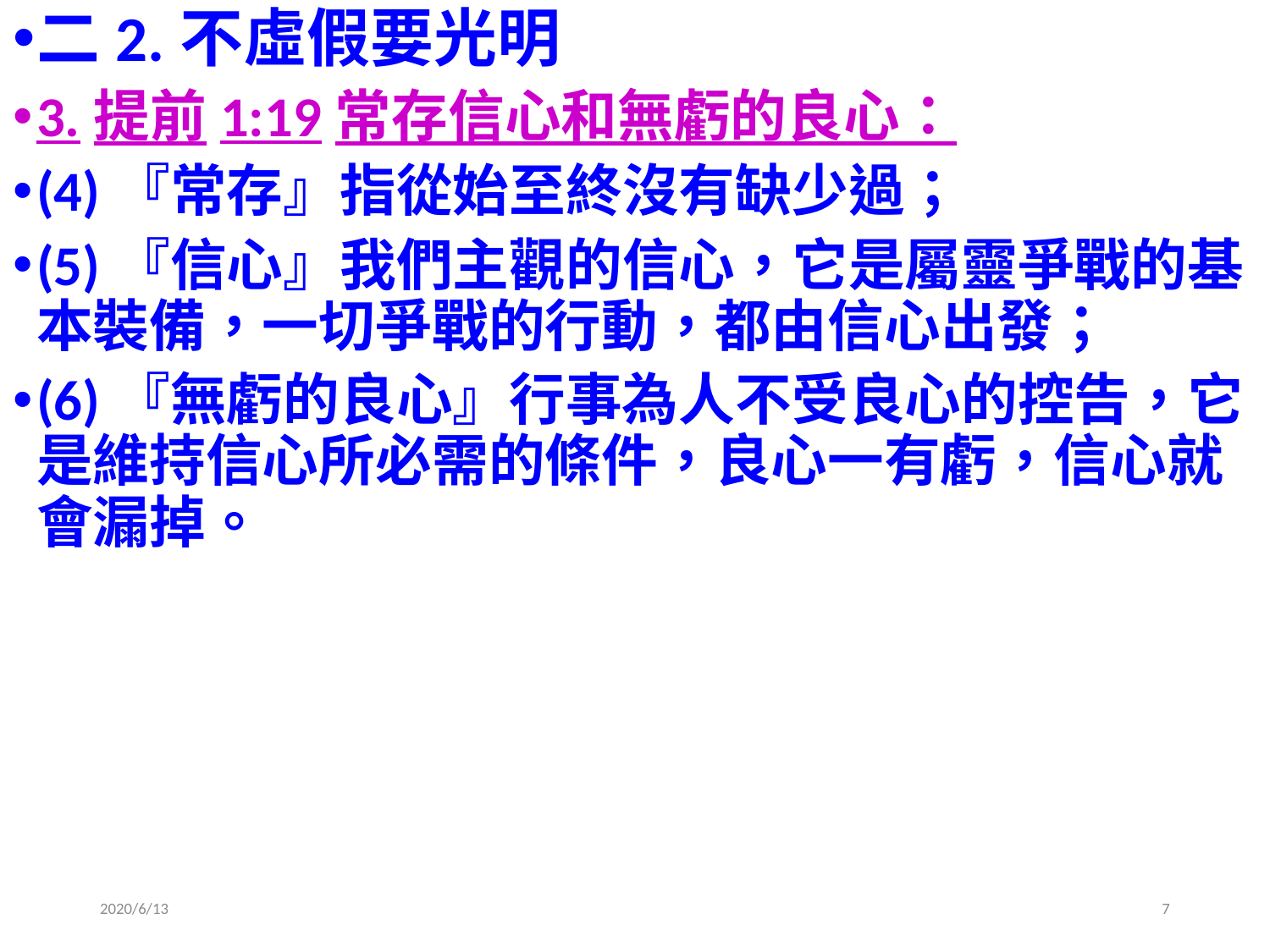

二2.不虛假要光明
3.提前1:19常存信心和無虧的良心：
(4)『常存』指從始至終沒有缺少過；
(5)『信心』我們主觀的信心，它是屬靈爭戰的基本裝備，一切爭戰的行動，都由信心出發；
(6)『無虧的良心』行事為人不受良心的控告，它是維持信心所必需的條件，良心一有虧，信心就會漏掉。

2020/6/13
7